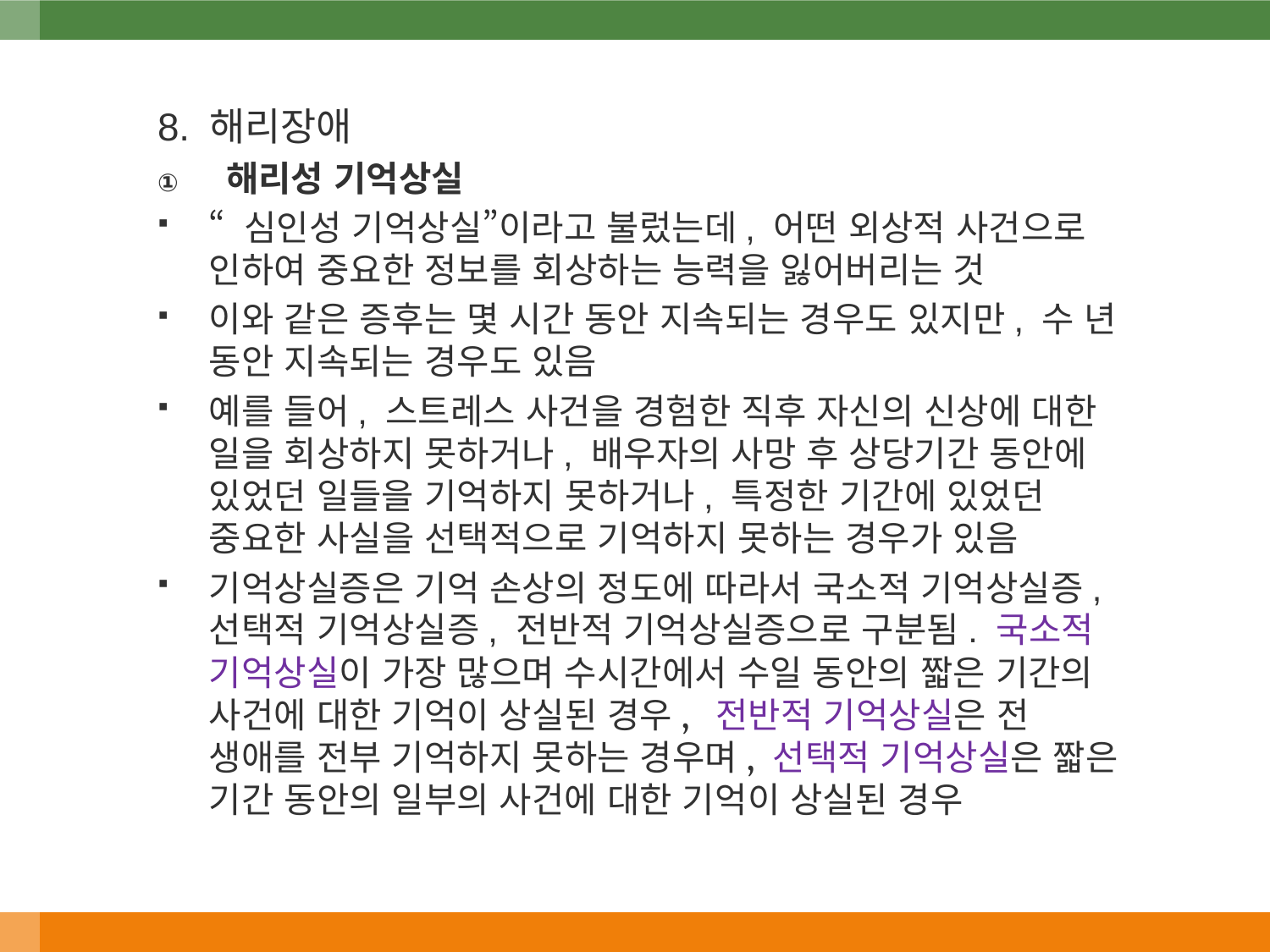

8. 해리장애
해리성 기억상실
“ 심인성 기억상실”이라고 불렀는데, 어떤 외상적 사건으로 인하여 중요한 정보를 회상하는 능력을 잃어버리는 것
이와 같은 증후는 몇 시간 동안 지속되는 경우도 있지만, 수 년 동안 지속되는 경우도 있음
예를 들어, 스트레스 사건을 경험한 직후 자신의 신상에 대한 일을 회상하지 못하거나, 배우자의 사망 후 상당기간 동안에 있었던 일들을 기억하지 못하거나, 특정한 기간에 있었던 중요한 사실을 선택적으로 기억하지 못하는 경우가 있음
기억상실증은 기억 손상의 정도에 따라서 국소적 기억상실증, 선택적 기억상실증, 전반적 기억상실증으로 구분됨. 국소적 기억상실이 가장 많으며 수시간에서 수일 동안의 짧은 기간의 사건에 대한 기억이 상실된 경우,  전반적 기억상실은 전 생애를 전부 기억하지 못하는 경우며, 선택적 기억상실은 짧은 기간 동안의 일부의 사건에 대한 기억이 상실된 경우